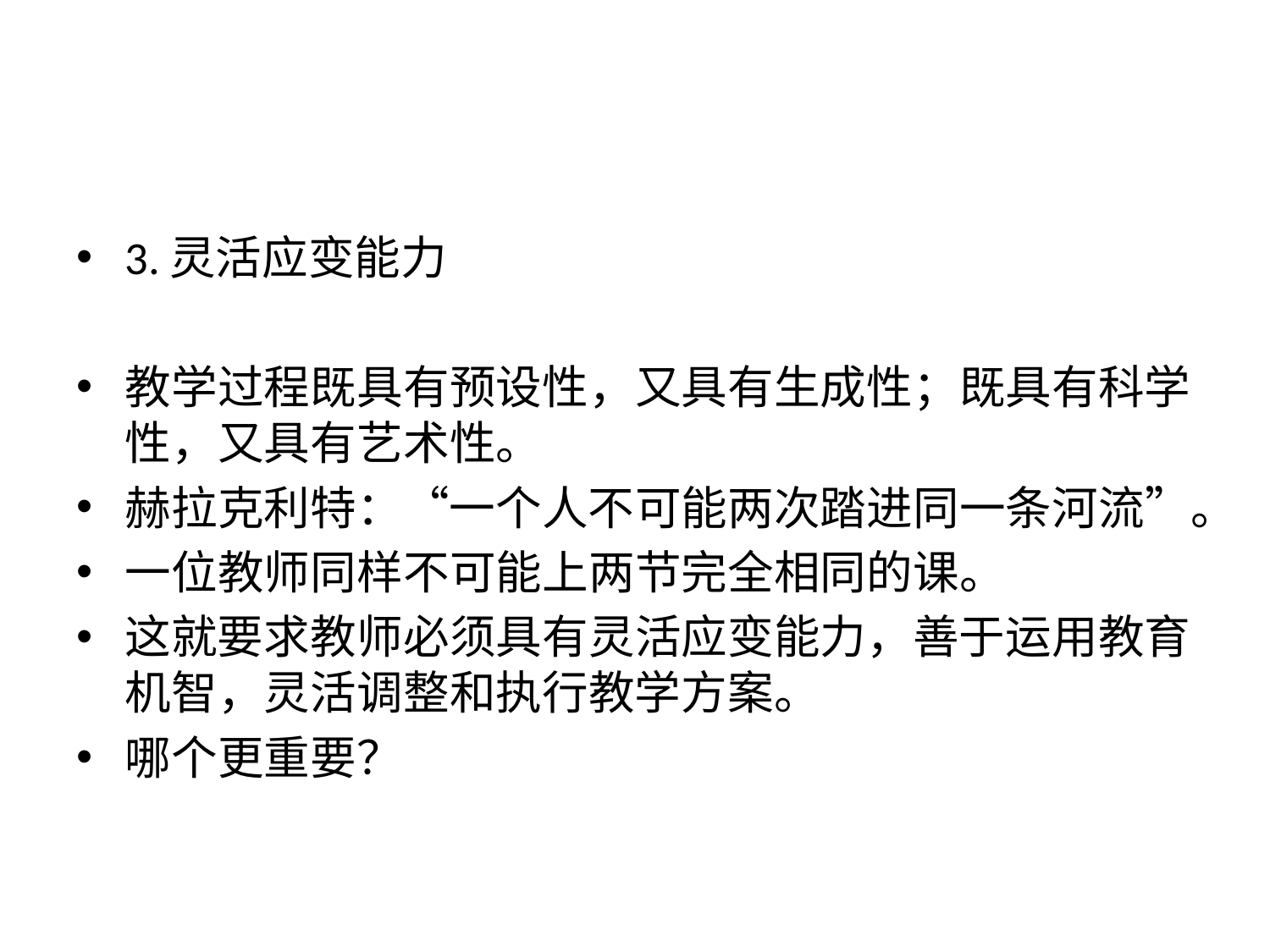

#
3.灵活应变能力

教学过程既具有预设性，又具有生成性；既具有科学性，又具有艺术性。
赫拉克利特：“一个人不可能两次踏进同一条河流”。
一位教师同样不可能上两节完全相同的课。
这就要求教师必须具有灵活应变能力，善于运用教育机智，灵活调整和执行教学方案。
哪个更重要？